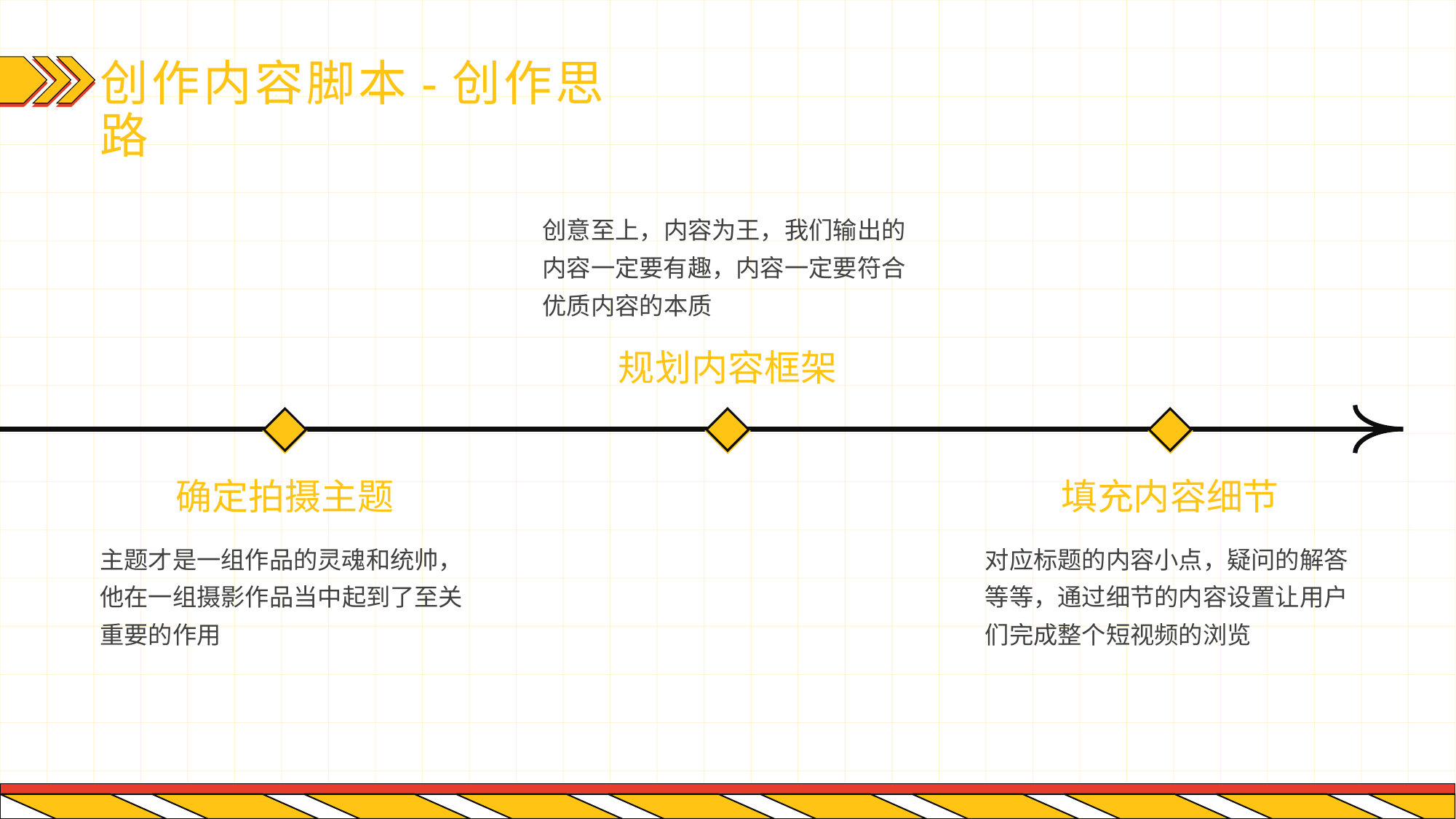

# 创作内容脚本-创作思路
创意至上，内容为王，我们输出的内容一定要有趣，内容一定要符合优质内容的本质
规划内容框架

确定拍摄主题
填充内容细节
主题才是一组作品的灵魂和统帅，他在一组摄影作品当中起到了至关重要的作用
对应标题的内容小点，疑问的解答等等，通过细节的内容设置让用户们完成整个短视频的浏览